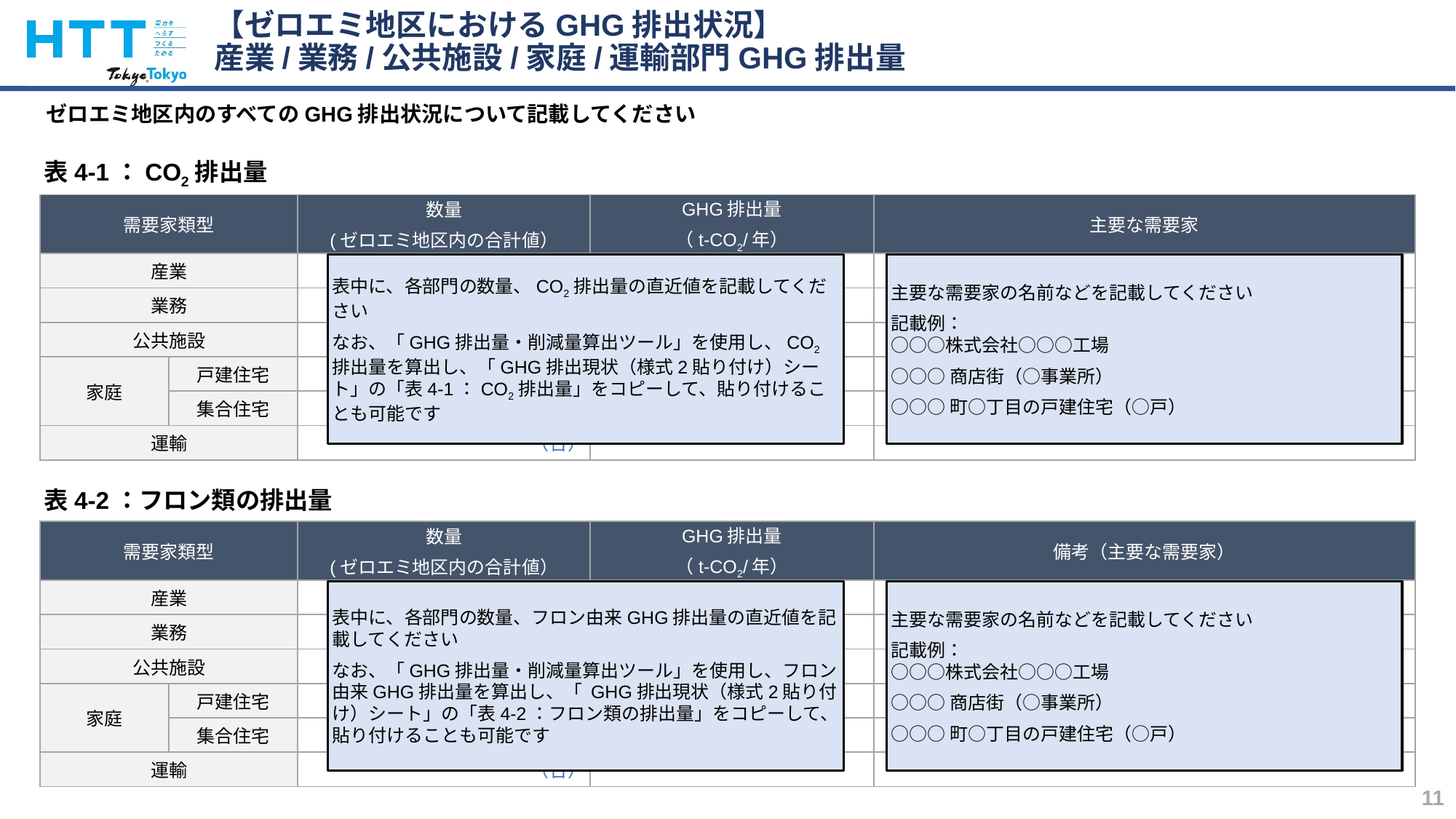

# 【ゼロエミ地区におけるGHG排出状況】 産業/業務/公共施設/家庭/運輸部門GHG排出量
ゼロエミ地区内のすべてのGHG排出状況について記載してください
表4-1：CO2排出量
| 需要家類型 |  | 数量 (ゼロエミ地区内の合計値） | GHG排出量 （t-CO2/年） | 主要な需要家 |
| --- | --- | --- | --- | --- |
| 産業 |  | ○（事業所・工場） |  |  |
| 業務 |  | ○（事業所） |  |  |
| 公共施設 |  | ○（施設） |  |  |
| 家庭 | 戸建住宅 | ○（戸） |  |  |
|  | 集合住宅 | ○（棟）○（戸） |  |  |
| 運輸 |  | （台） |  |  |
表中に、各部門の数量、CO2排出量の直近値を記載してください
なお、「GHG排出量・削減量算出ツール」を使用し、CO2排出量を算出し、「GHG排出現状（様式2貼り付け）シート」の「表4-1：CO2排出量」をコピーして、貼り付けることも可能です
主要な需要家の名前などを記載してください
記載例：
○○○株式会社○○○工場
○○○商店街（○事業所）
○○○町○丁目の戸建住宅（○戸）
表4-2：フロン類の排出量
| 需要家類型 |  | 数量 (ゼロエミ地区内の合計値） | GHG排出量 （t-CO2/年） | 備考（主要な需要家） |
| --- | --- | --- | --- | --- |
| 産業 |  | ○（事業所・工場） |  |  |
| 業務 |  | ○（事業所） |  |  |
| 公共施設 |  | ○（施設） |  |  |
| 家庭 | 戸建住宅 | ○（戸） |  |  |
|  | 集合住宅 | ○（棟）○（戸） |  |  |
| 運輸 |  | （台） |  |  |
表中に、各部門の数量、フロン由来GHG排出量の直近値を記載してください
なお、「GHG排出量・削減量算出ツール」を使用し、フロン由来GHG排出量を算出し、「 GHG排出現状（様式2貼り付け）シート」の「表4-2：フロン類の排出量」をコピーして、貼り付けることも可能です
主要な需要家の名前などを記載してください
記載例：
○○○株式会社○○○工場
○○○商店街（○事業所）
○○○町○丁目の戸建住宅（○戸）
11